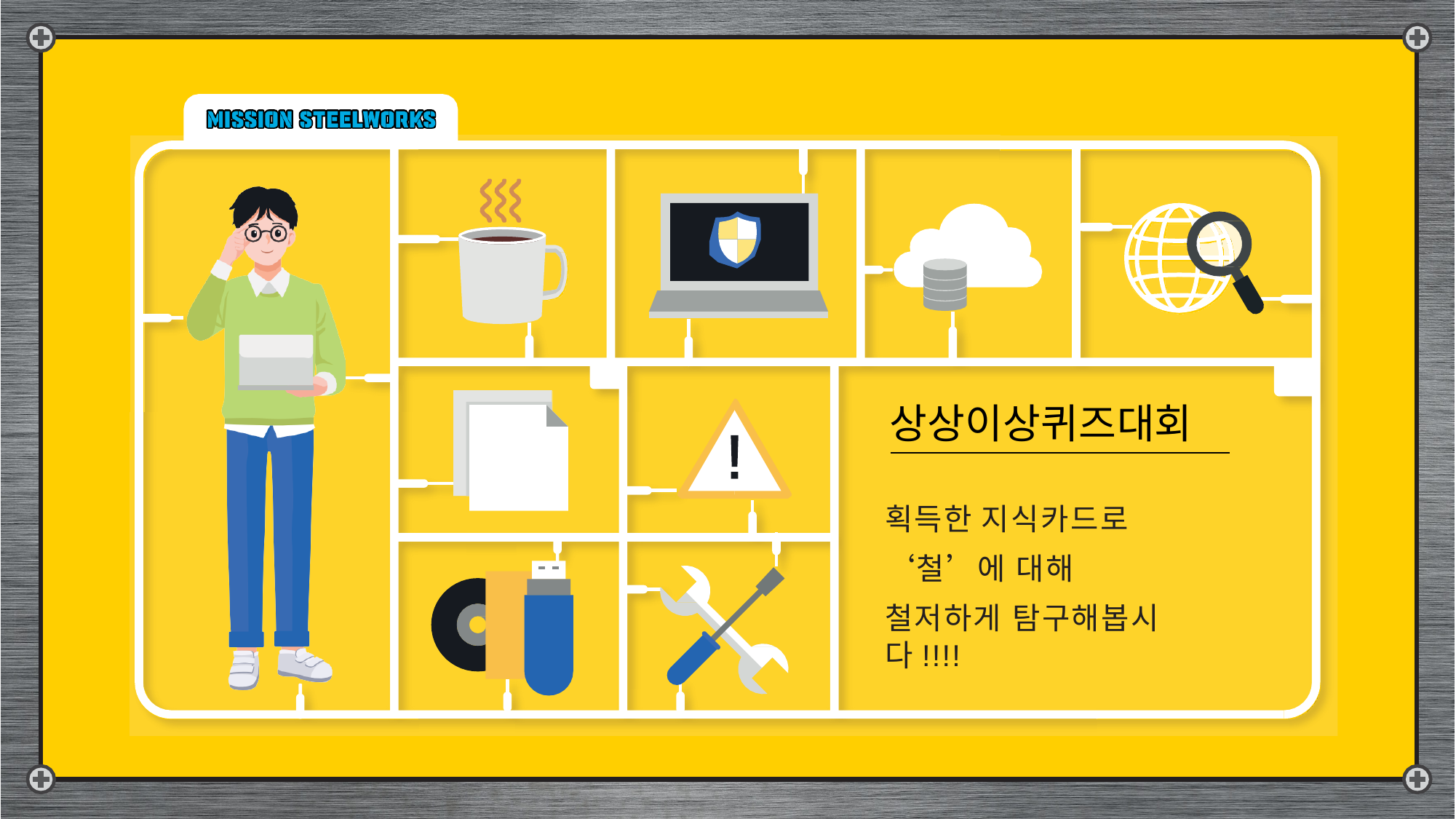

상상이상퀴즈대회

획득한 지식카드로  ‘철’에 대해
철저하게 탐구해봅시다!!!!